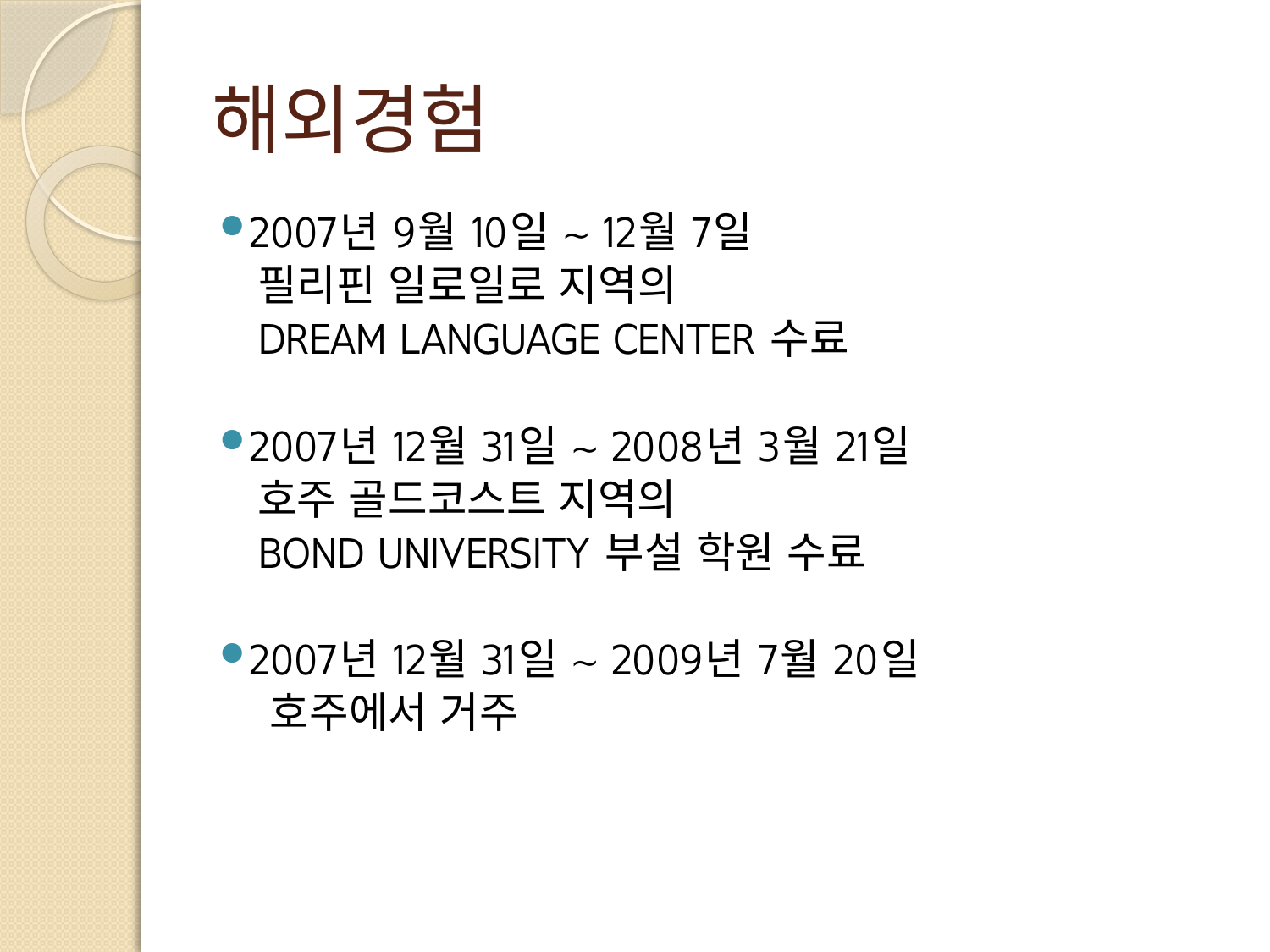

# 해외경험
2007년 9월 10일 ~ 12월 7일
   필리핀 일로일로 지역의
   DREAM LANGUAGE CENTER 수료

2007년 12월 31일 ~ 2008년 3월 21일
   호주 골드코스트 지역의
   BOND UNIVERSITY 부설 학원 수료

2007년 12월 31일 ~ 2009년 7월 20일
    호주에서 거주